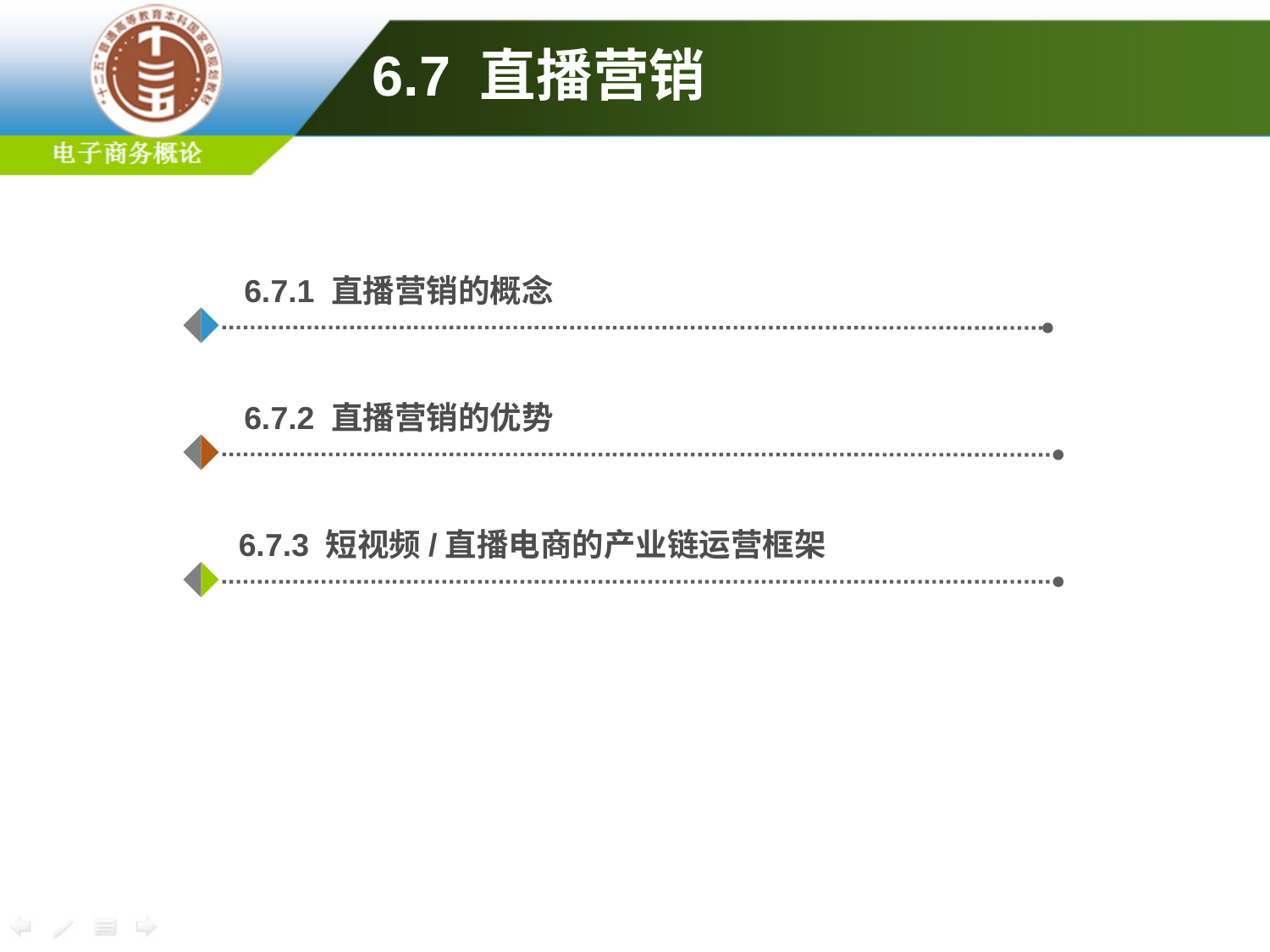

6.7 直播营销
6.7.1 直播营销的概念

6.7.2 直播营销的优势

6.7.3 短视频/直播电商的产业链运营框架